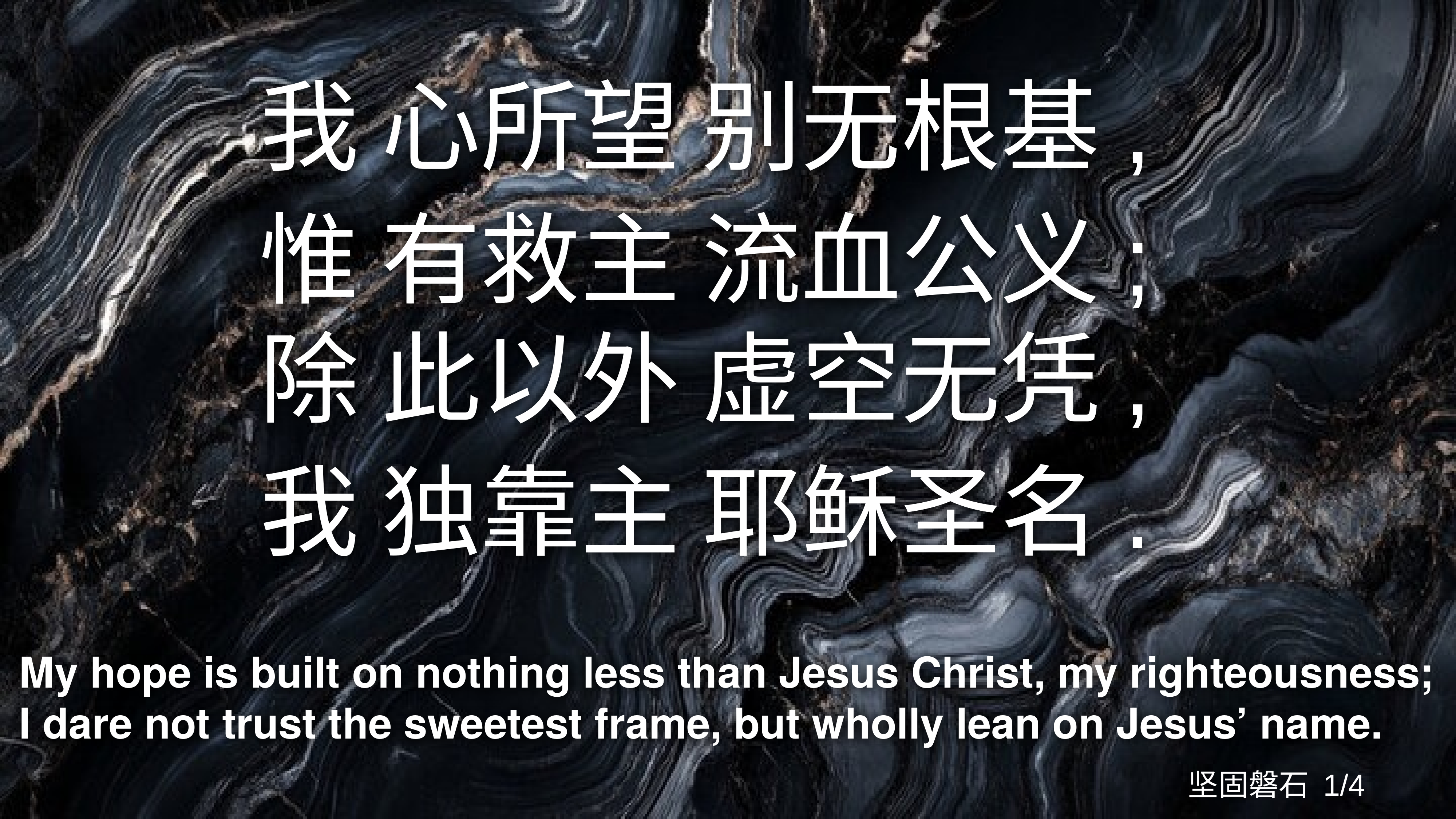

我 心所望 别无根基,
惟 有救主 流血公义;
除 此以外 虚空无凭,
我 独靠主 耶稣圣名.
My hope is built on nothing less than Jesus Christ, my righteousness;
I dare not trust the sweetest frame, but wholly lean on Jesus’ name.
坚固磐石 1/4